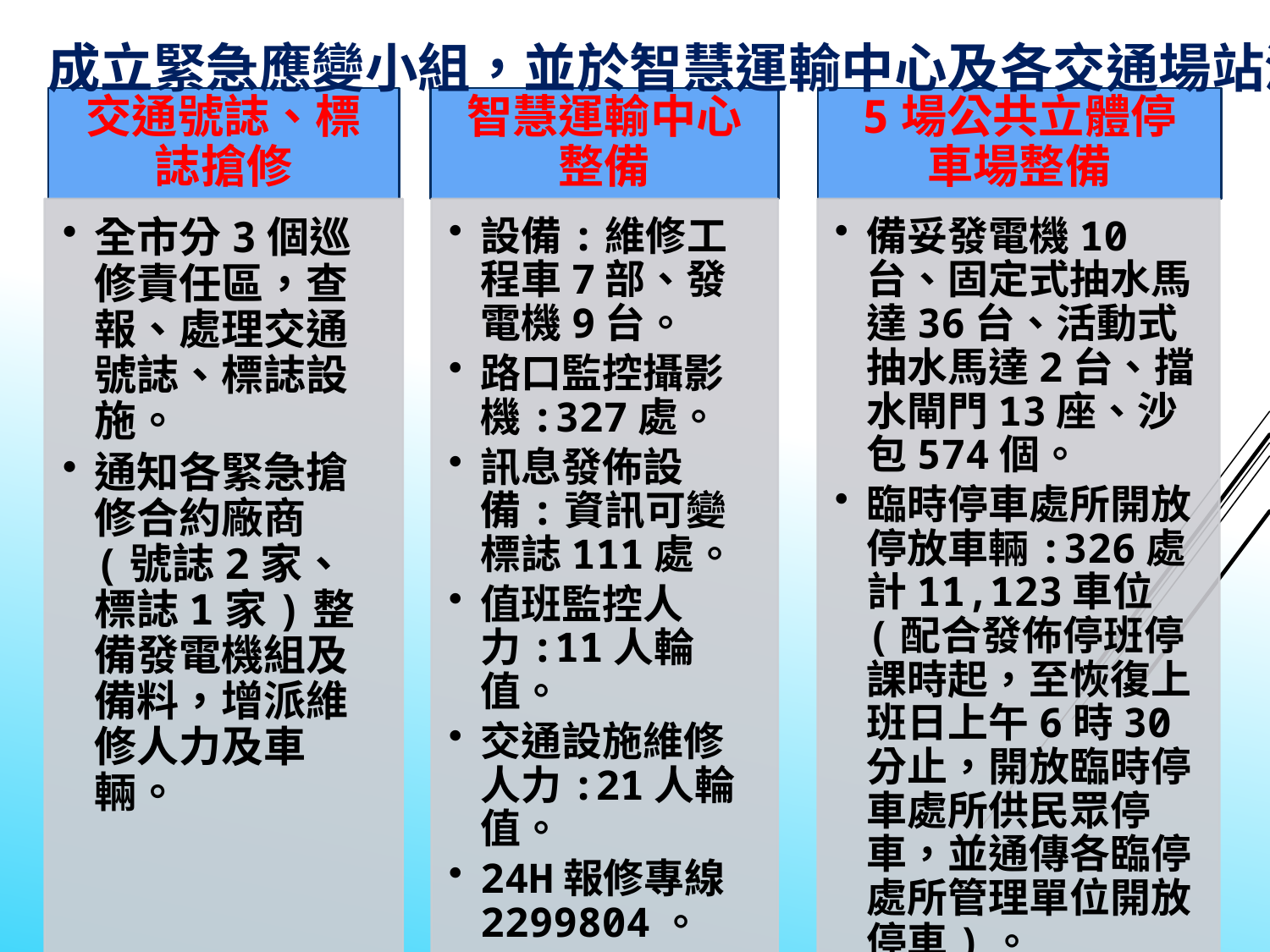

成立緊急應變小組，並於智慧運輸中心及各交通場站派專人進駐執勤
交通號誌、標誌搶修
全市分3個巡修責任區，查報、處理交通號誌、標誌設施。
通知各緊急搶修合約廠商(號誌2家、標誌1家)整備發電機組及備料，增派維修人力及車輛。
智慧運輸中心整備
設備:維修工程車7部、發電機9台。
路口監控攝影機:327處。
訊息發佈設備:資訊可變標誌111處。
值班監控人力:11人輪值。
交通設施維修人力:21人輪值。
24H報修專線2299804。
5場公共立體停車場整備
備妥發電機10台、固定式抽水馬達36台、活動式抽水馬達2台、擋水閘門13座、沙包574個。
臨時停車處所開放停放車輛:326處計11,123車位(配合發佈停班停課時起，至恢復上班日上午6時30分止，開放臨時停車處所供民眾停車，並通傳各臨停處所管理單位開放停車)。